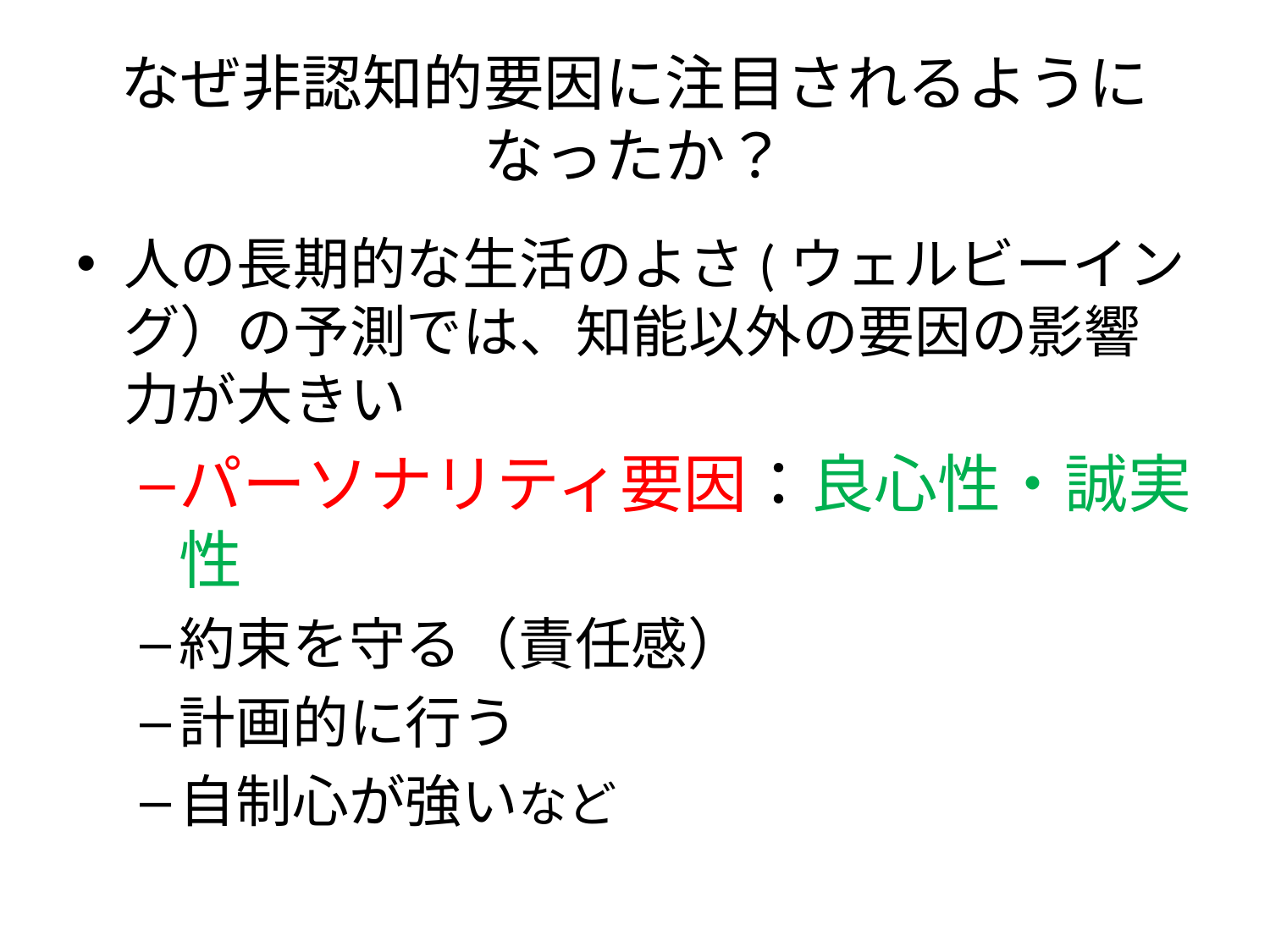

# なぜ非認知的要因に注目されるようになったか？
人の長期的な生活のよさ(ウェルビーイング）の予測では、知能以外の要因の影響力が大きい
パーソナリティ要因：良心性・誠実性
約束を守る（責任感）
計画的に行う
自制心が強いなど